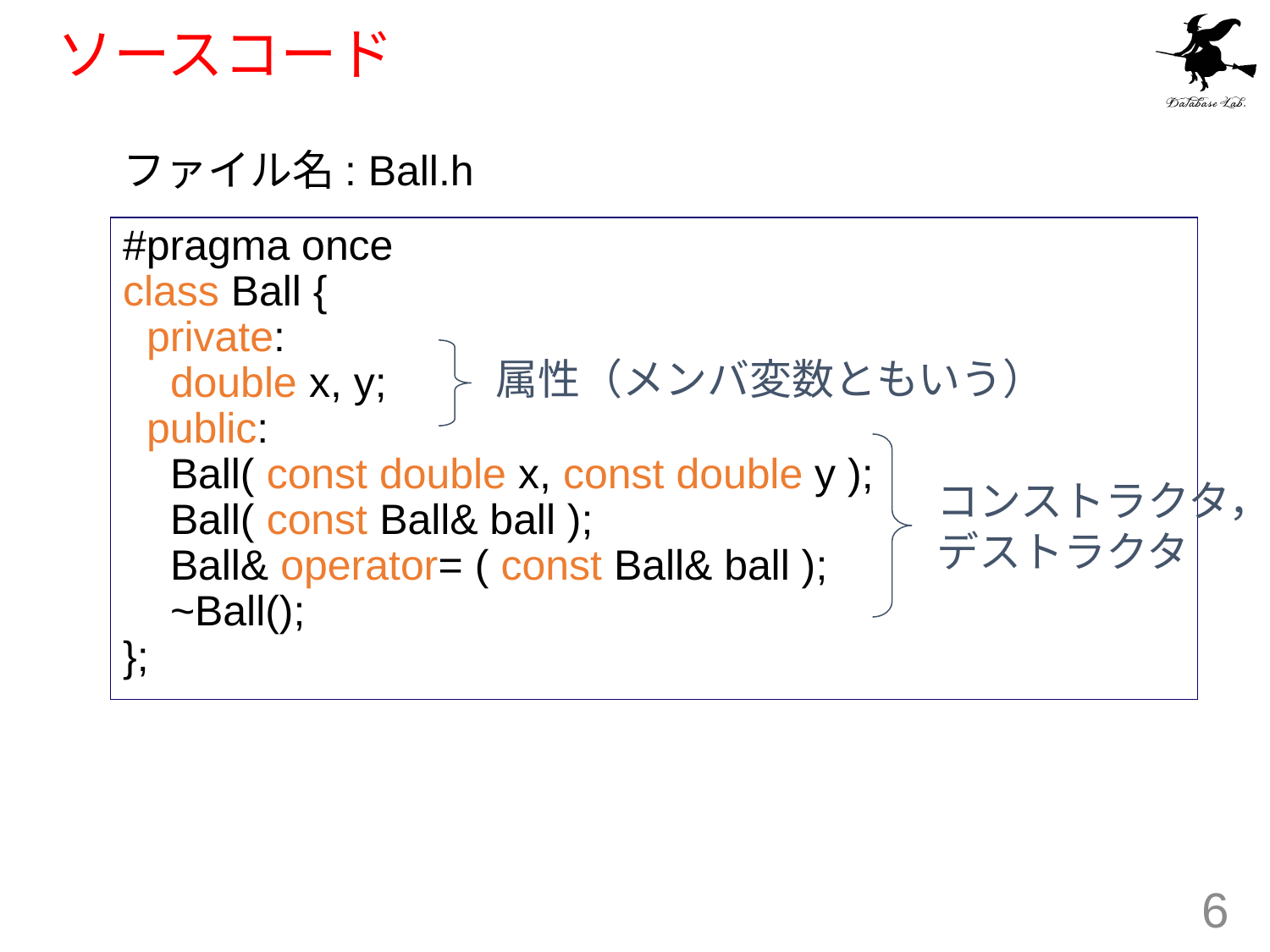

# ソースコード
ファイル名: Ball.h
#pragma once
class Ball {
  private:
    double x, y;
  public:
    Ball( const double x, const double y );
    Ball( const Ball& ball );
    Ball& operator= ( const Ball& ball );
    ~Ball();
};

属性（メンバ変数ともいう）

コンストラクタ，
デストラクタ
6